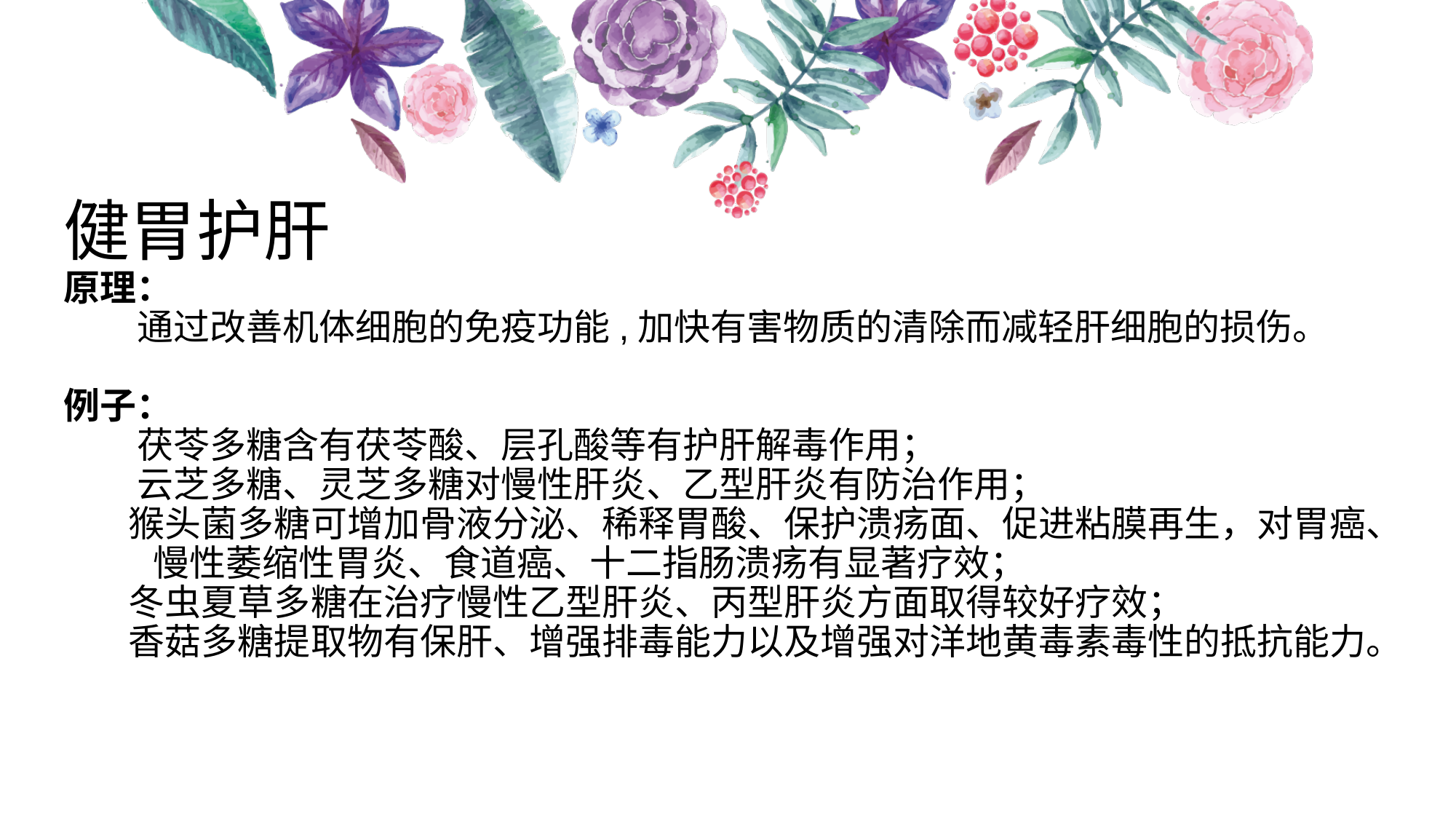

# 健胃护肝 原理： 通过改善机体细胞的免疫功能,加快有害物质的清除而减轻肝细胞的损伤。 例子： 茯苓多糖含有茯苓酸、层孔酸等有护肝解毒作用； 云芝多糖、灵芝多糖对慢性肝炎、乙型肝炎有防治作用； 猴头菌多糖可增加骨液分泌、稀释胃酸、保护溃疡面、促进粘膜再生，对胃癌、           慢性萎缩性胃炎、食道癌、十二指肠溃疡有显著疗效； 冬虫夏草多糖在治疗慢性乙型肝炎、丙型肝炎方面取得较好疗效； 香菇多糖提取物有保肝、增强排毒能力以及增强对洋地黄毒素毒性的抵抗能力。